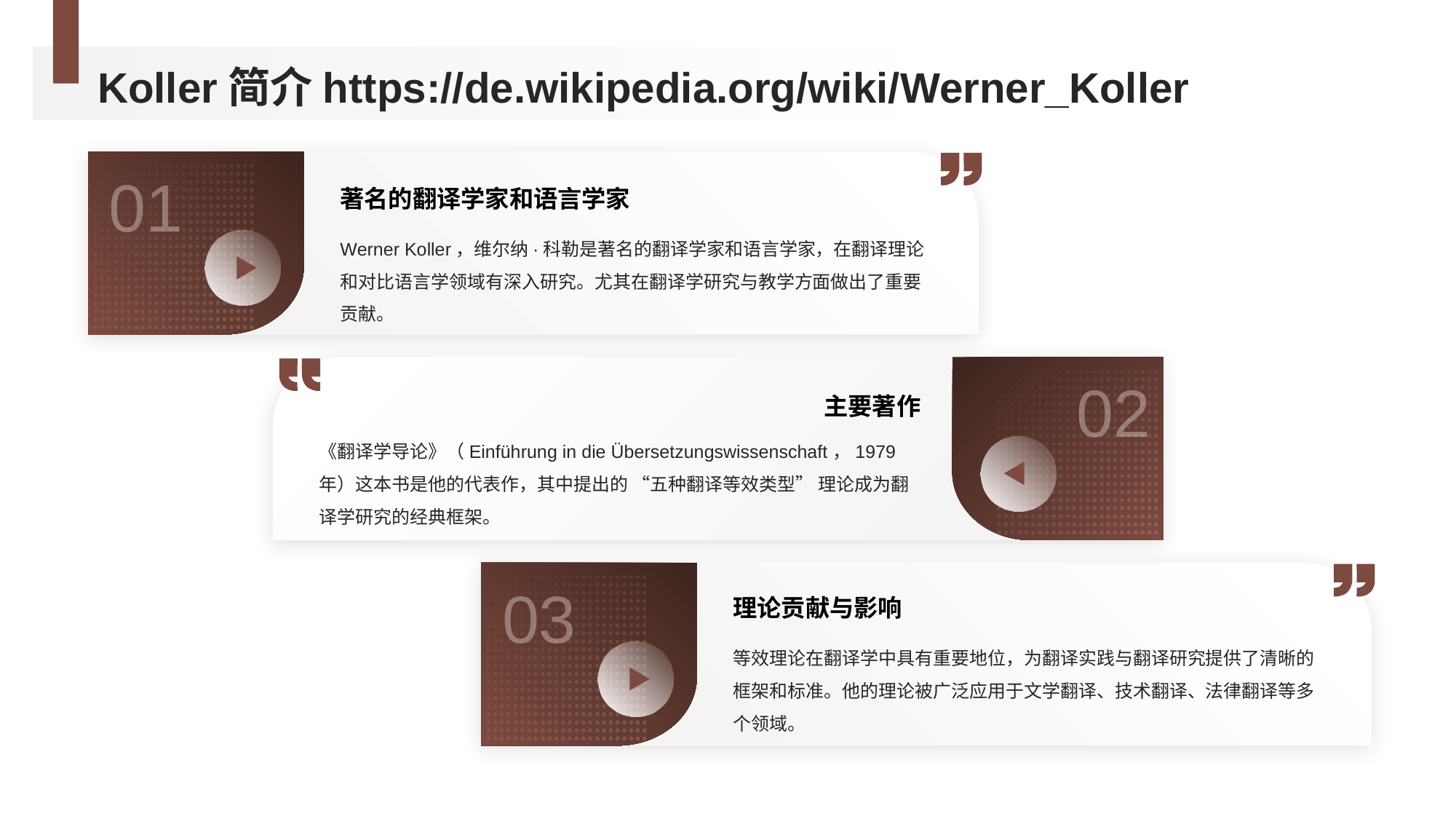

Koller简介https://de.wikipedia.org/wiki/Werner_Koller
01

著名的翻译学家和语言学家

Werner Koller，维尔纳·科勒是著名的翻译学家和语言学家，在翻译理论和对比语言学领域有深入研究。尤其在翻译学研究与教学方面做出了重要贡献。

02

 主要著作

《翻译学导论》（Einführung in die Übersetzungswissenschaft，1979年）这本书是他的代表作，其中提出的 “五种翻译等效类型” 理论成为翻译学研究的经典框架。

03

理论贡献与影响

等效理论在翻译学中具有重要地位，为翻译实践与翻译研究提供了清晰的框架和标准。他的理论被广泛应用于文学翻译、技术翻译、法律翻译等多个领域。